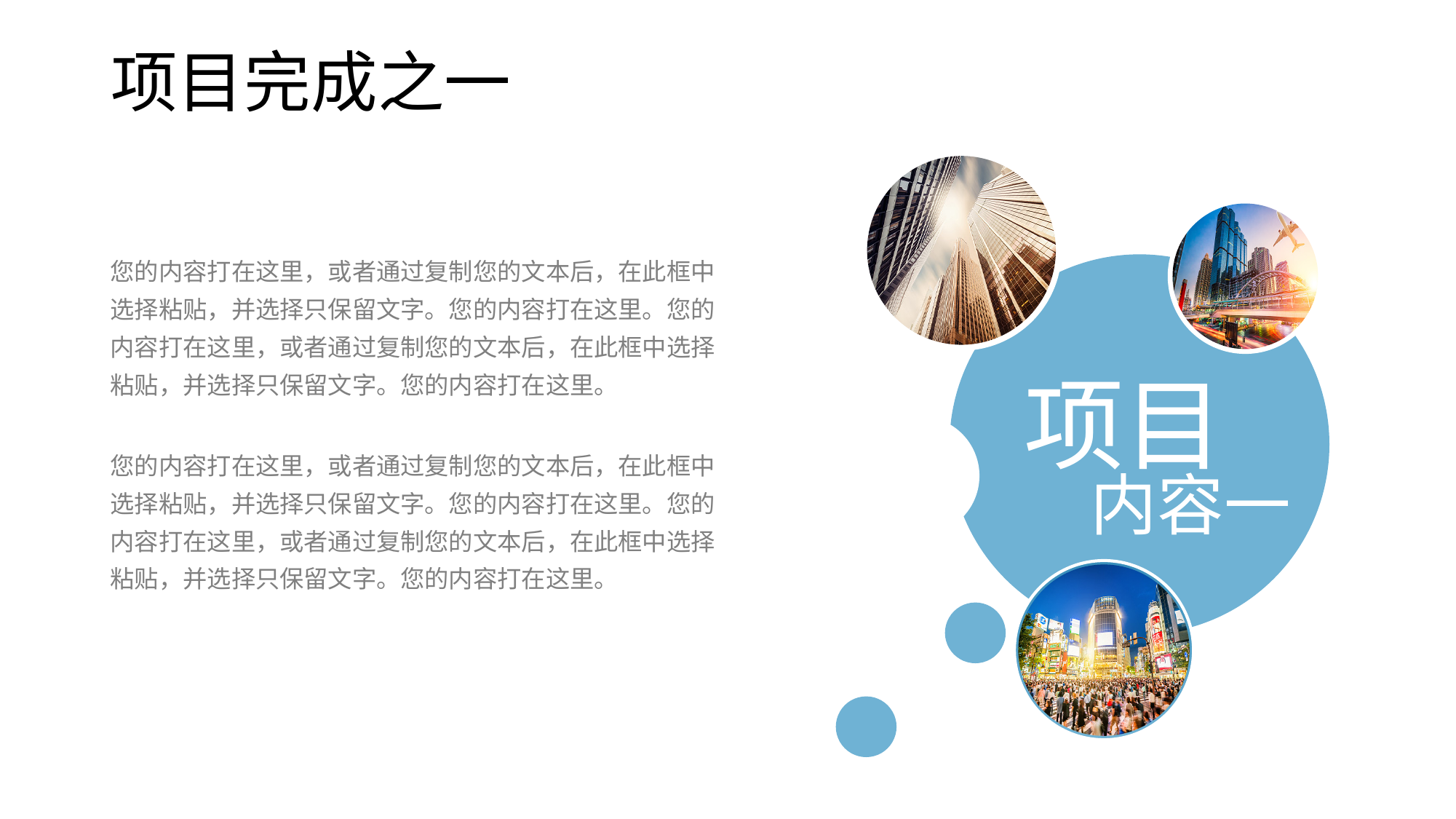

项目完成之一

您的内容打在这里，或者通过复制您的文本后，在此框中选择粘贴，并选择只保留文字。您的内容打在这里。您的内容打在这里，或者通过复制您的文本后，在此框中选择粘贴，并选择只保留文字。您的内容打在这里。

项目

您的内容打在这里，或者通过复制您的文本后，在此框中选择粘贴，并选择只保留文字。您的内容打在这里。您的内容打在这里，或者通过复制您的文本后，在此框中选择粘贴，并选择只保留文字。您的内容打在这里。

内容一